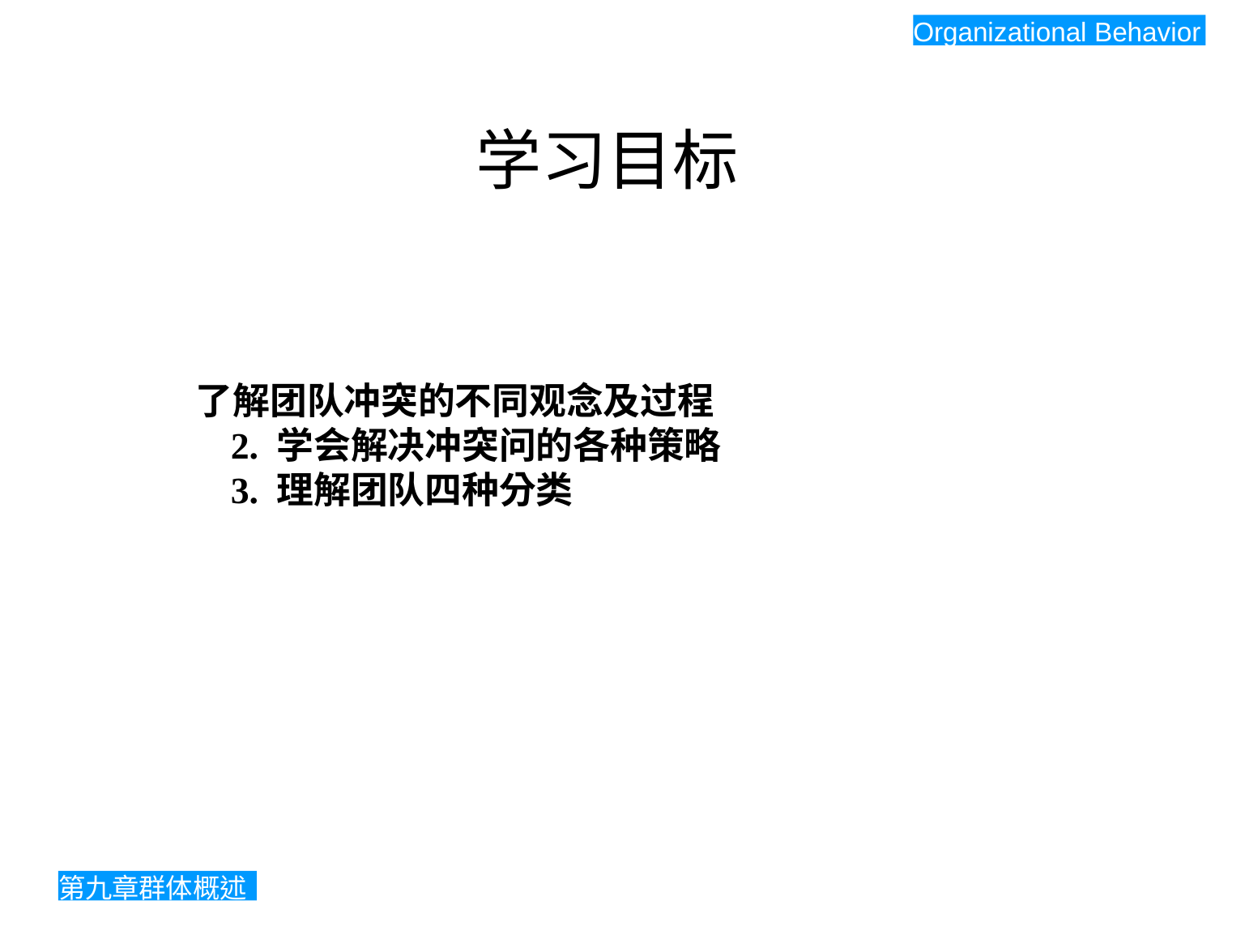

Organizational Behavior
学习目标
了解团队冲突的不同观念及过程
2. 学会解决冲突问的各种策略
3. 理解团队四种分类
第九章群体概述